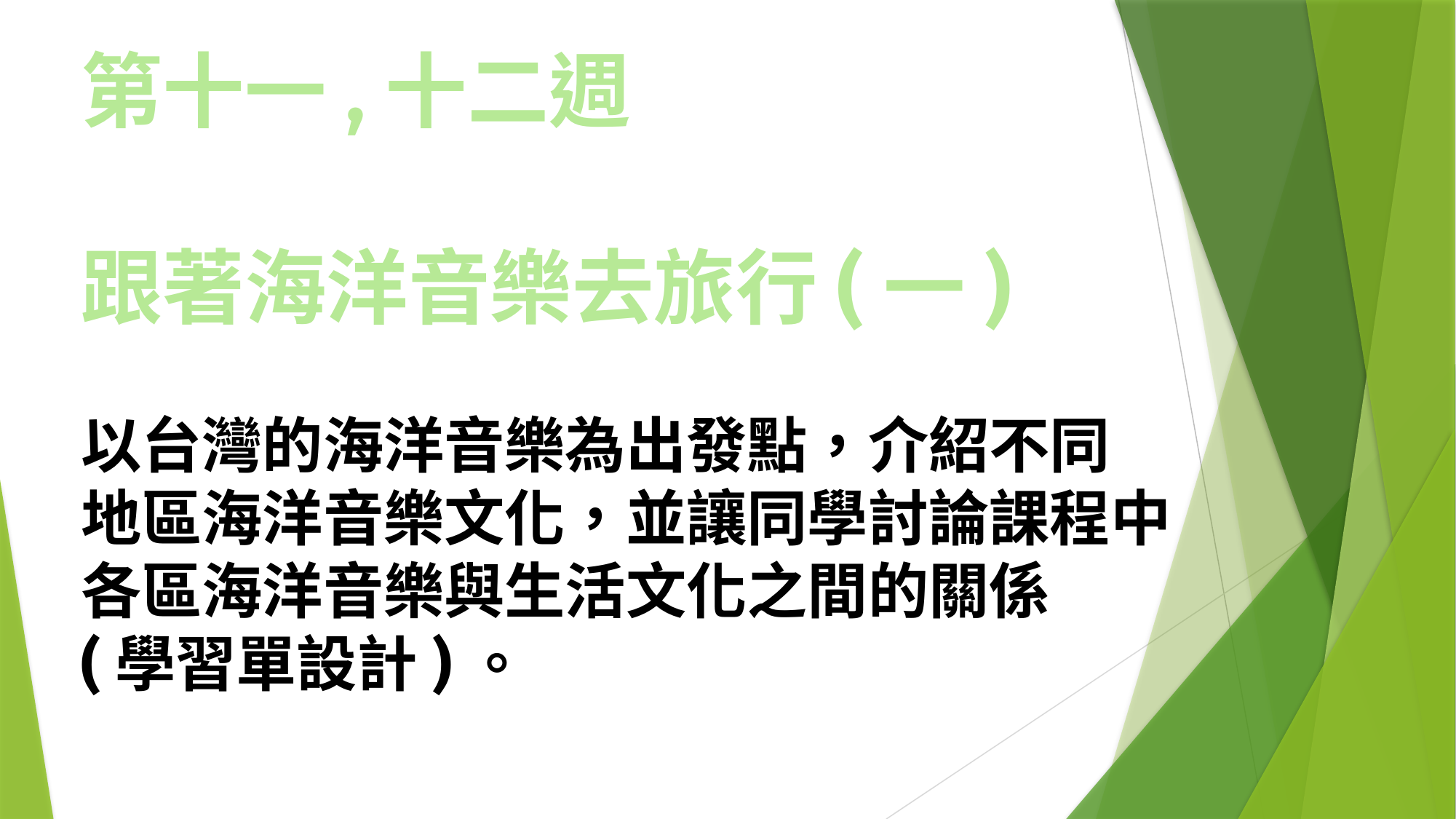

第十一,十二週

跟著海洋音樂去旅行(一)

以台灣的海洋音樂為出發點，介紹不同
地區海洋音樂文化，並讓同學討論課程中
各區海洋音樂與生活文化之間的關係
(學習單設計)。